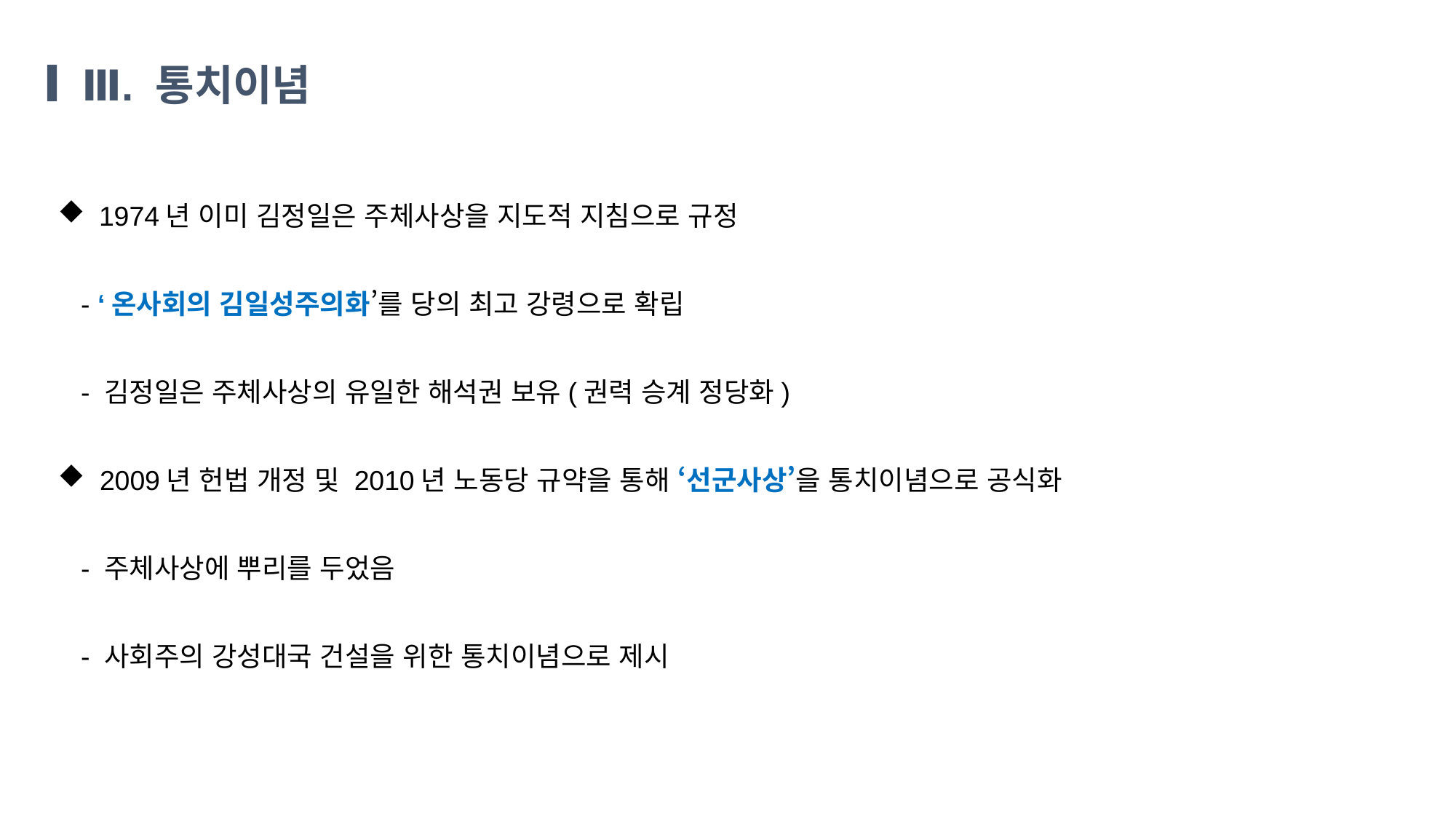

Ⅲ. 통치이념

1974년 이미 김정일은 주체사상을 지도적 지침으로 규정
   - ‘온사회의 김일성주의화’를 당의 최고 강령으로 확립
   - 김정일은 주체사상의 유일한 해석권 보유(권력 승계 정당화)
 2009년 헌법 개정 및 2010년 노동당 규약을 통해 ‘선군사상’을 통치이념으로 공식화
   - 주체사상에 뿌리를 두었음
   - 사회주의 강성대국 건설을 위한 통치이념으로 제시